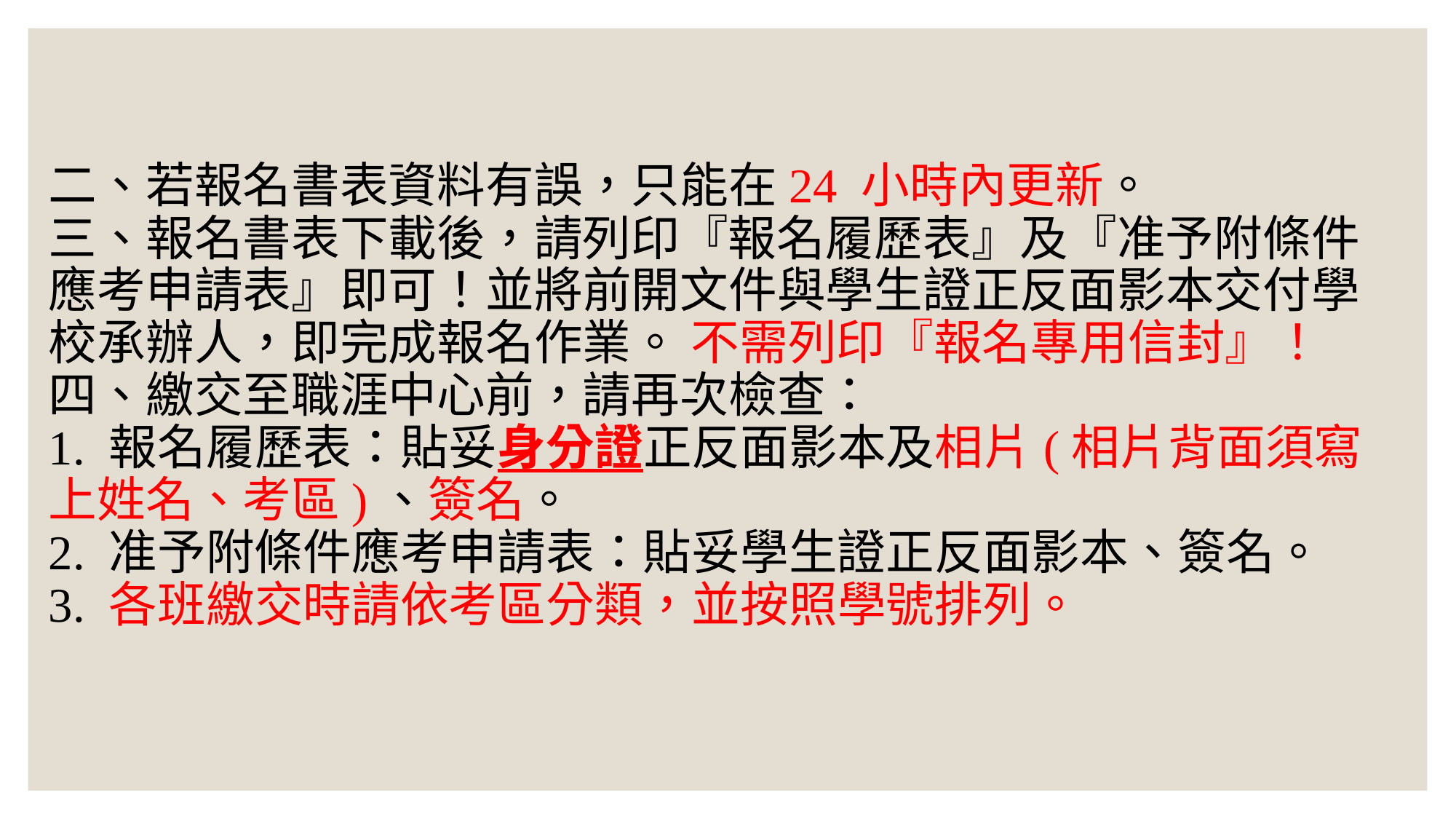

# 二、若報名書表資料有誤，只能在24 小時內更新。 三、報名書表下載後，請列印『報名履歷表』及『准予附條件應考申請表』即可！並將前開文件與學生證正反面影本交付學校承辦人，即完成報名作業。 不需列印『報名專用信封』！ 四、繳交至職涯中心前，請再次檢查： 1. 報名履歷表：貼妥身分證正反面影本及相片(相片背面須寫上姓名、考區)、簽名。 2. 准予附條件應考申請表：貼妥學生證正反面影本、簽名。 3. 各班繳交時請依考區分類，並按照學號排列。